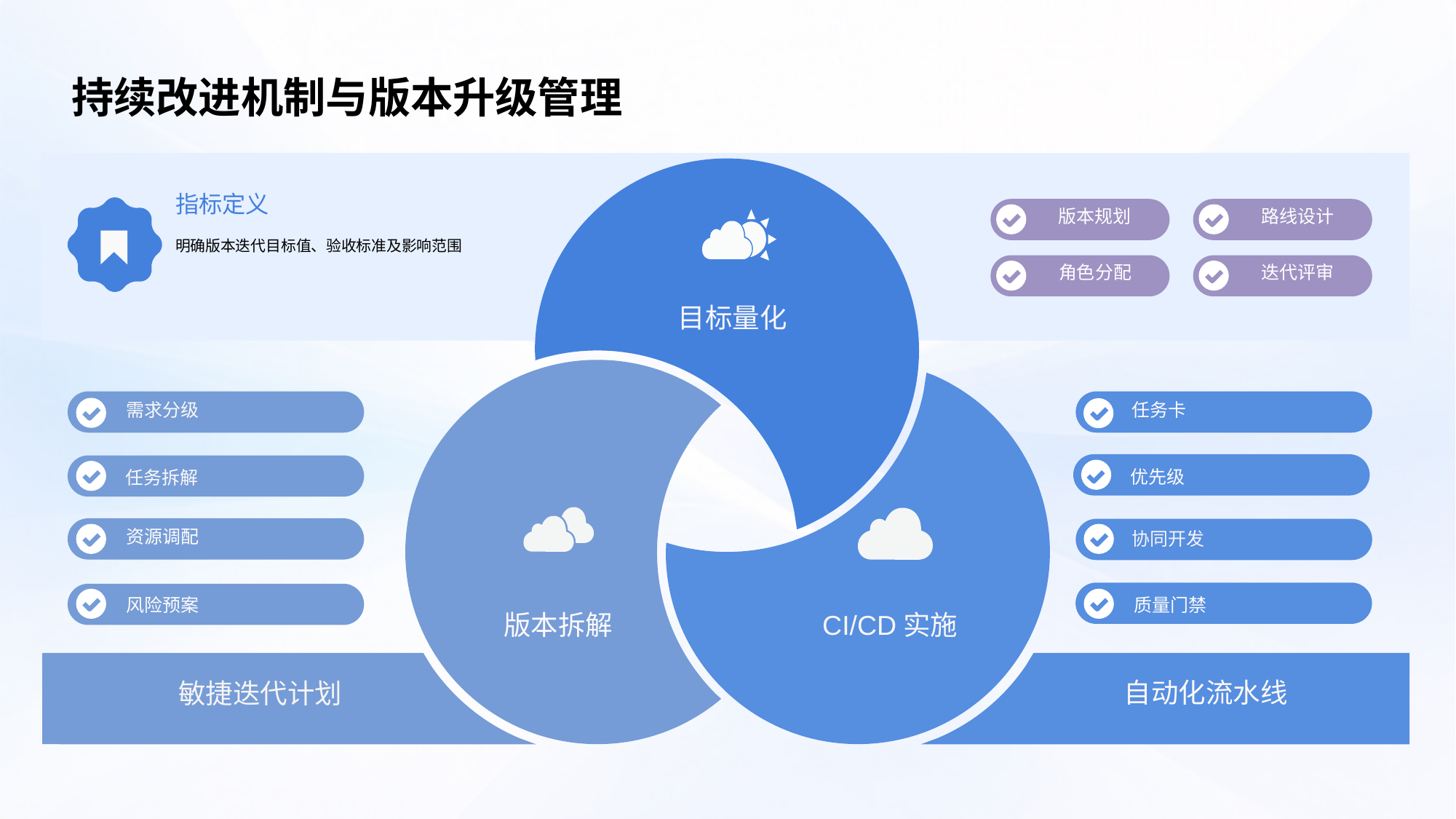

持续改进机制与版本升级管理

指标定义

版本规划
路线设计

明确版本迭代目标值、验收标准及影响范围

角色分配
迭代评审

目标量化

需求分级
任务卡

优先级
任务拆解

资源调配
协同开发

风险预案
质量门禁

版本拆解
CI/CD实施

自动化流水线
敏捷迭代计划